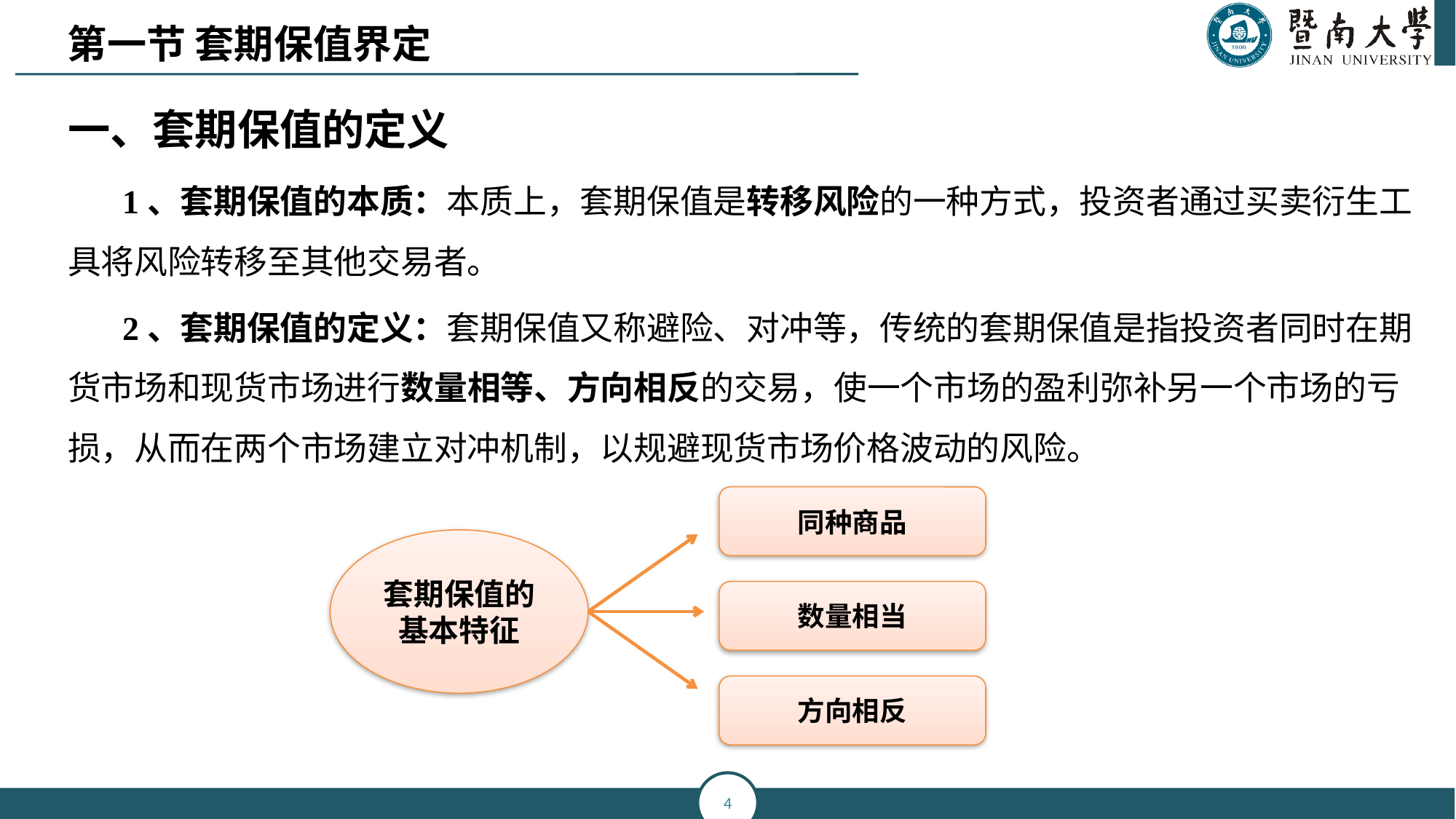

第一节 套期保值界定
一、套期保值的定义
1、套期保值的本质：本质上，套期保值是转移风险的一种方式，投资者通过买卖衍生工具将风险转移至其他交易者。
2、套期保值的定义：套期保值又称避险、对冲等，传统的套期保值是指投资者同时在期货市场和现货市场进行数量相等、方向相反的交易，使一个市场的盈利弥补另一个市场的亏损，从而在两个市场建立对冲机制，以规避现货市场价格波动的风险。

同种商品
套期保值的基本特征
数量相当
方向相反